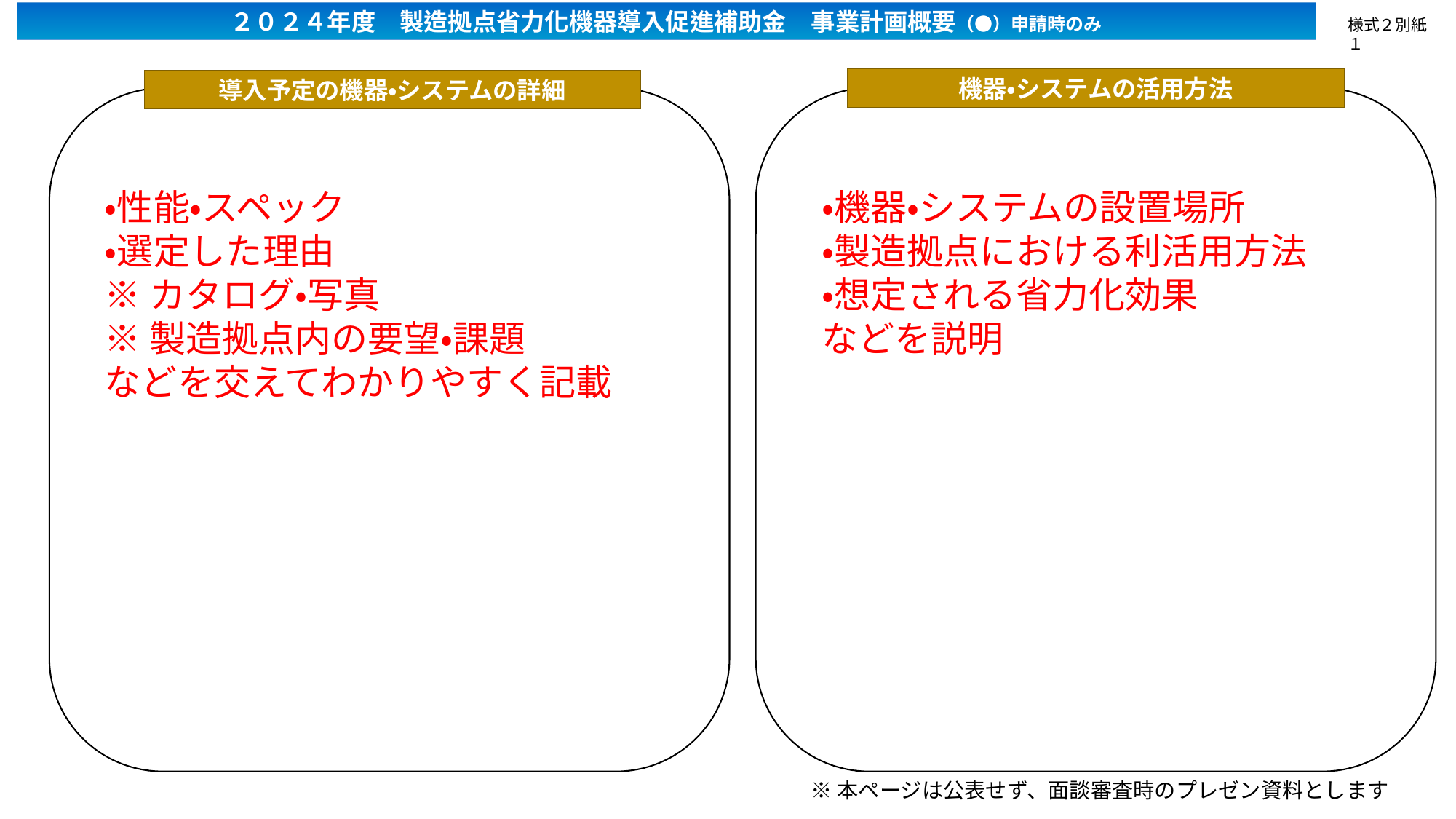

２０２４年度　製造拠点省力化機器導入促進補助金　事業計画概要（●）申請時のみ
様式２別紙１
機器・システムの活用方法
導入予定の機器・システムの詳細

・性能・スペック
・選定した理由
※カタログ・写真
※製造拠点内の要望・課題
などを交えてわかりやすく記載
・機器・システムの設置場所
・製造拠点における利活用方法
・想定される省力化効果
などを説明
※本ページは公表せず、面談審査時のプレゼン資料とします